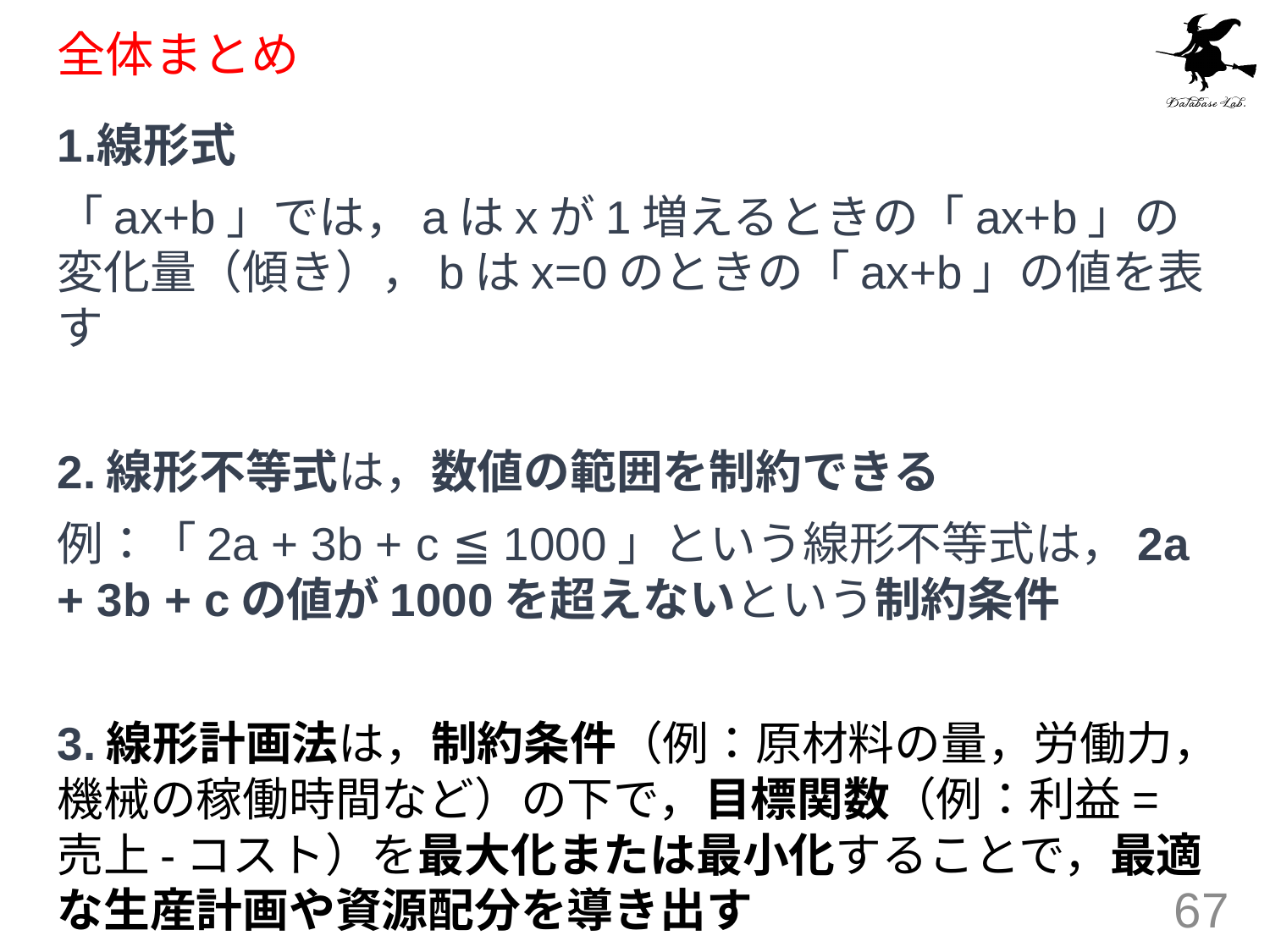

# 全体まとめ
線形式
「ax+b」では，aはxが1増えるときの「ax+b」の変化量（傾き），bはx=0のときの「ax+b」の値を表す

2.線形不等式は，数値の範囲を制約できる
例：「2a + 3b + c ≦ 1000」という線形不等式は，2a + 3b + cの値が1000を超えないという制約条件

3.線形計画法は，制約条件（例：原材料の量，労働力，機械の稼働時間など）の下で，目標関数（例：利益=売上-コスト）を最大化または最小化することで，最適な生産計画や資源配分を導き出す
67